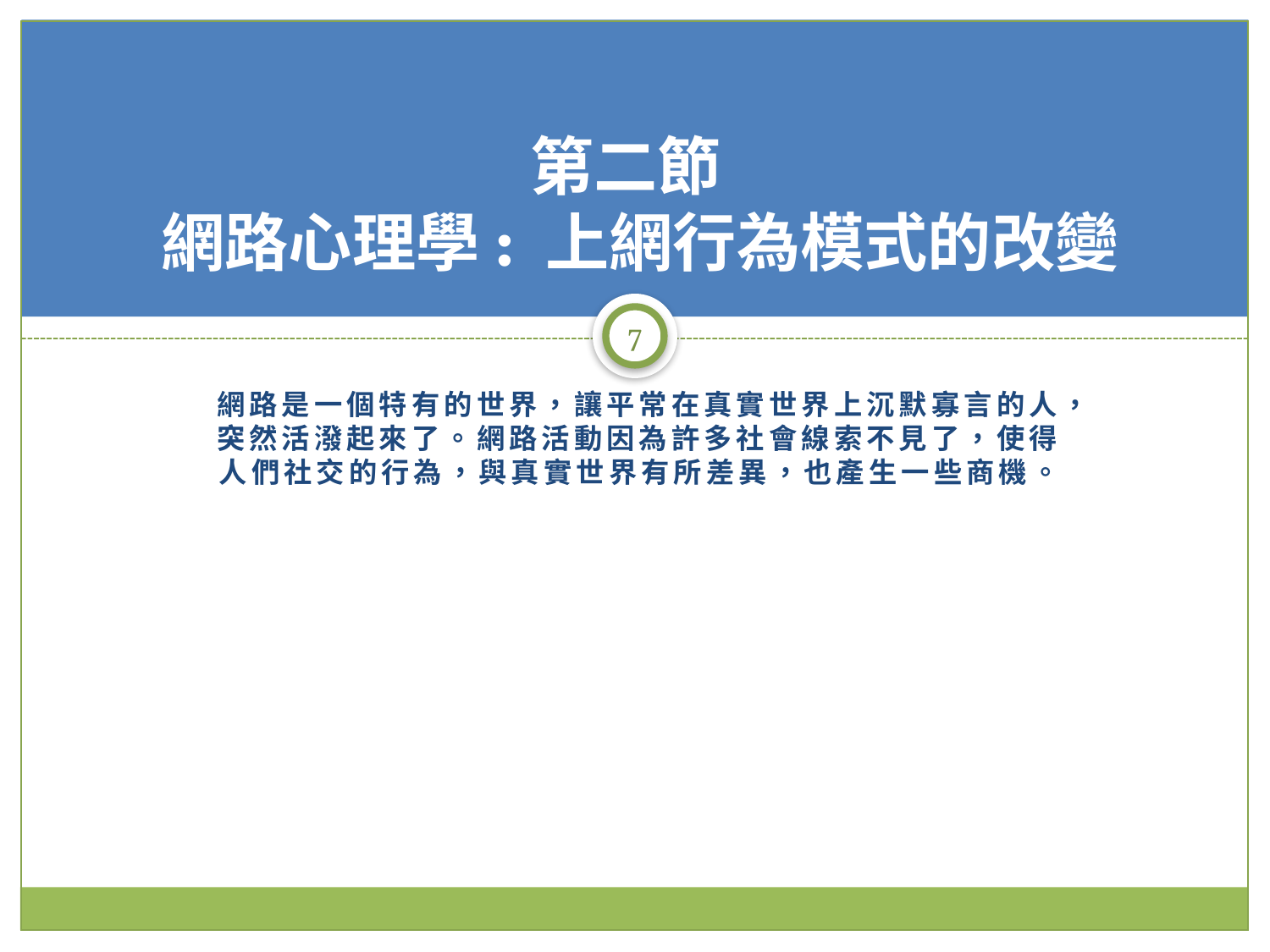

# 第二節 網路心理學: 上網行為模式的改變
7
網路是一個特有的世界，讓平常在真實世界上沉默寡言的人，突然活潑起來了。網路活動因為許多社會線索不見了，使得人們社交的行為，與真實世界有所差異，也產生一些商機。